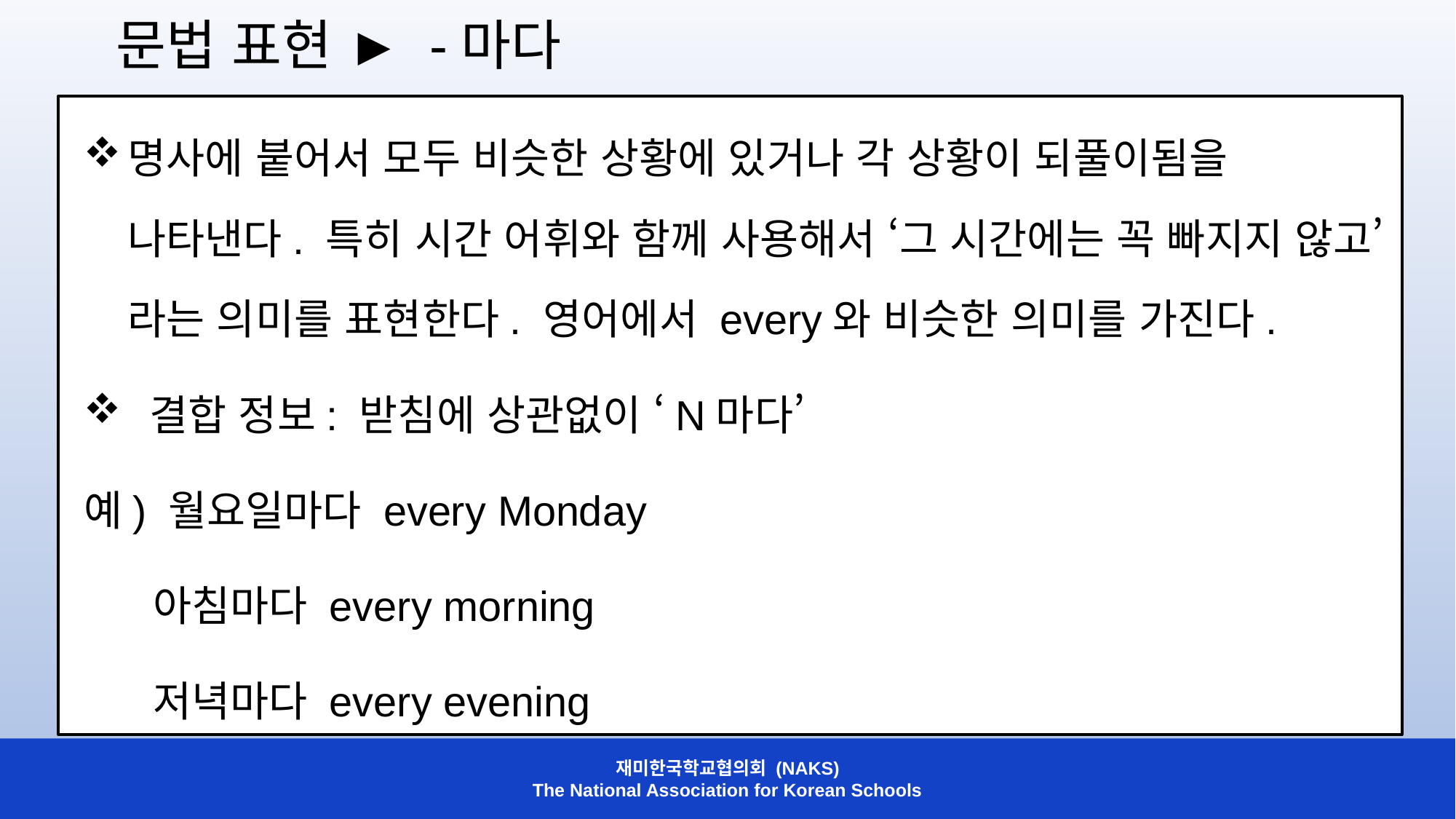

문법 표현 ► -마다
명사에 붙어서 모두 비슷한 상황에 있거나 각 상황이 되풀이됨을 나타낸다. 특히 시간 어휘와 함께 사용해서 ‘그 시간에는 꼭 빠지지 않고’라는 의미를 표현한다. 영어에서 every와 비슷한 의미를 가진다.
 결합 정보: 받침에 상관없이 ‘N마다’
예) 월요일마다 every Monday
     아침마다 every morning
     저녁마다 every evening
재미한국학교협의회 (NAKS)
The National Association for Korean Schools